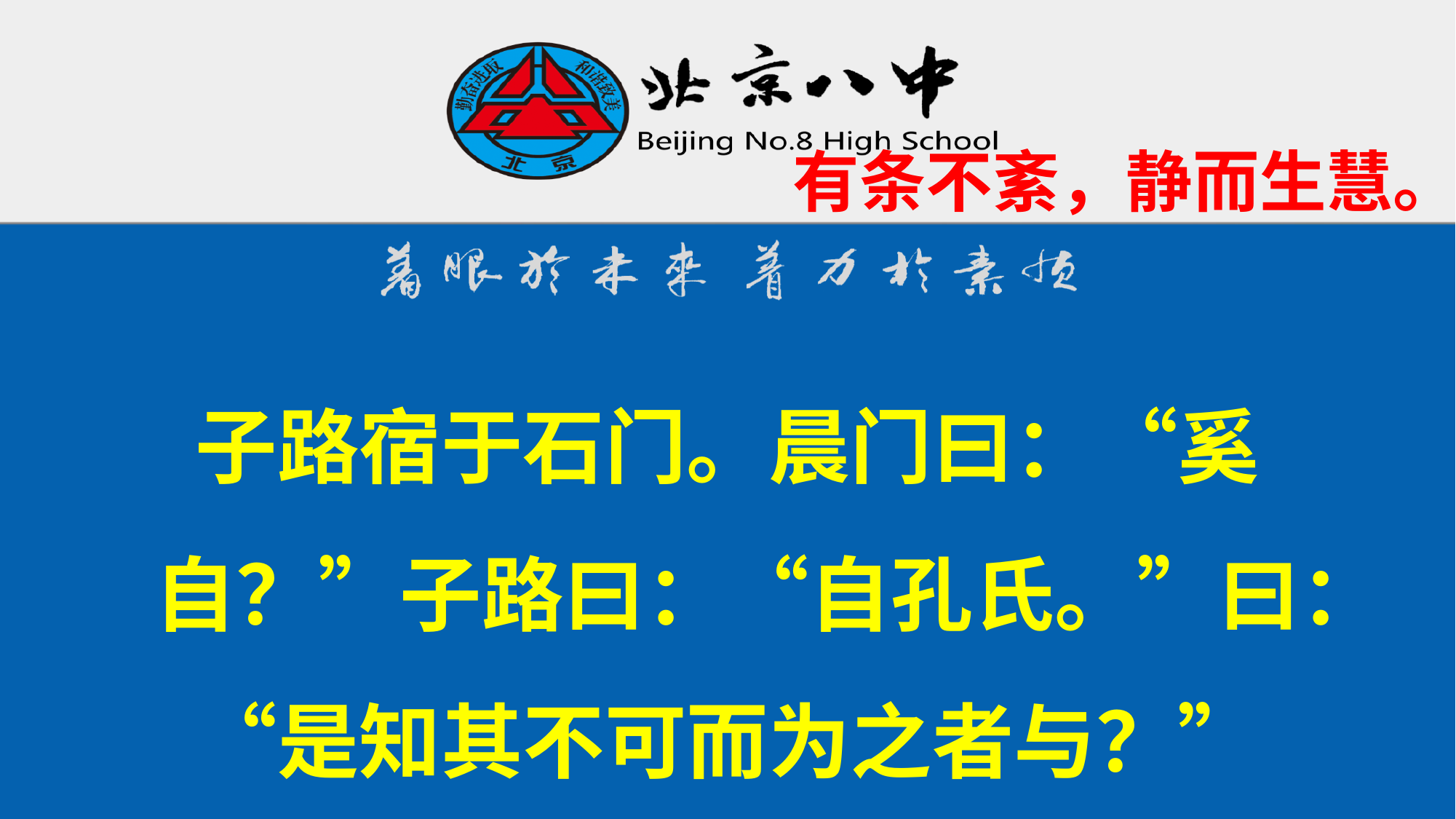

有条不紊，静而生慧。
子路宿于石门。晨门曰：“奚自？”子路曰：“自孔氏。”曰：“是知其不可而为之者与？”